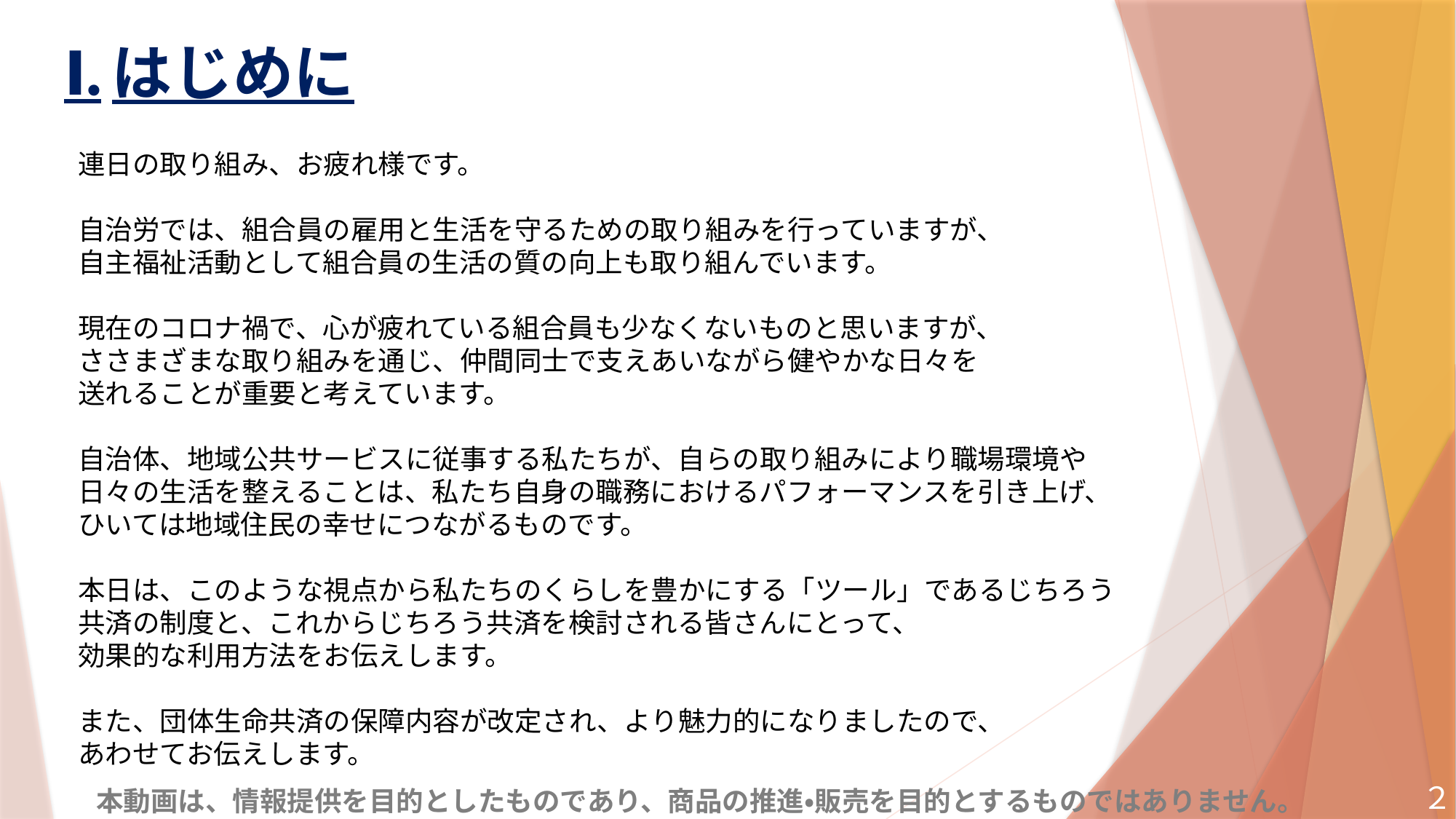

# Ⅰ.はじめに
連日の取り組み、お疲れ様です。

自治労では、組合員の雇用と生活を守るための取り組みを行っていますが、
自主福祉活動として組合員の生活の質の向上も取り組んでいます。

現在のコロナ禍で、心が疲れている組合員も少なくないものと思いますが、
ささまざまな取り組みを通じ、仲間同士で支えあいながら健やかな日々を
送れることが重要と考えています。

自治体、地域公共サービスに従事する私たちが、自らの取り組みにより職場環境や日々の生活を整えることは、私たち自身の職務におけるパフォーマンスを引き上げ、
ひいては地域住民の幸せにつながるものです。

本日は、このような視点から私たちのくらしを豊かにする「ツール」であるじちろう共済の制度と、これからじちろう共済を検討される皆さんにとって、
効果的な利用方法をお伝えします。

また、団体生命共済の保障内容が改定され、より魅力的になりましたので、
あわせてお伝えします。
２
本動画は、情報提供を目的としたものであり、商品の推進・販売を目的とするものではありません。